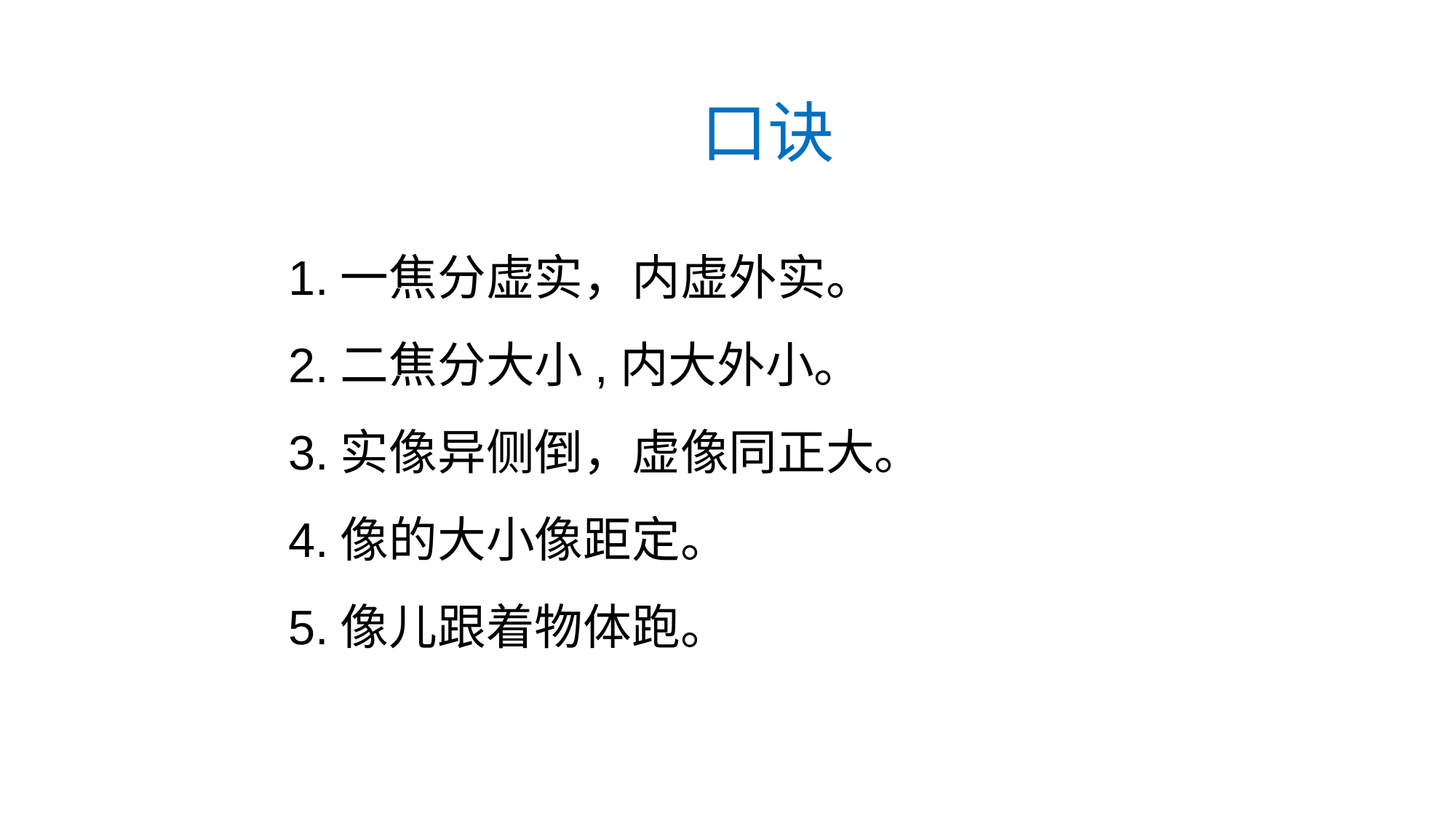

口诀
1.一焦分虚实，内虚外实。
2.二焦分大小,内大外小。
3.实像异侧倒，虚像同正大。
4.像的大小像距定。
5.像儿跟着物体跑。